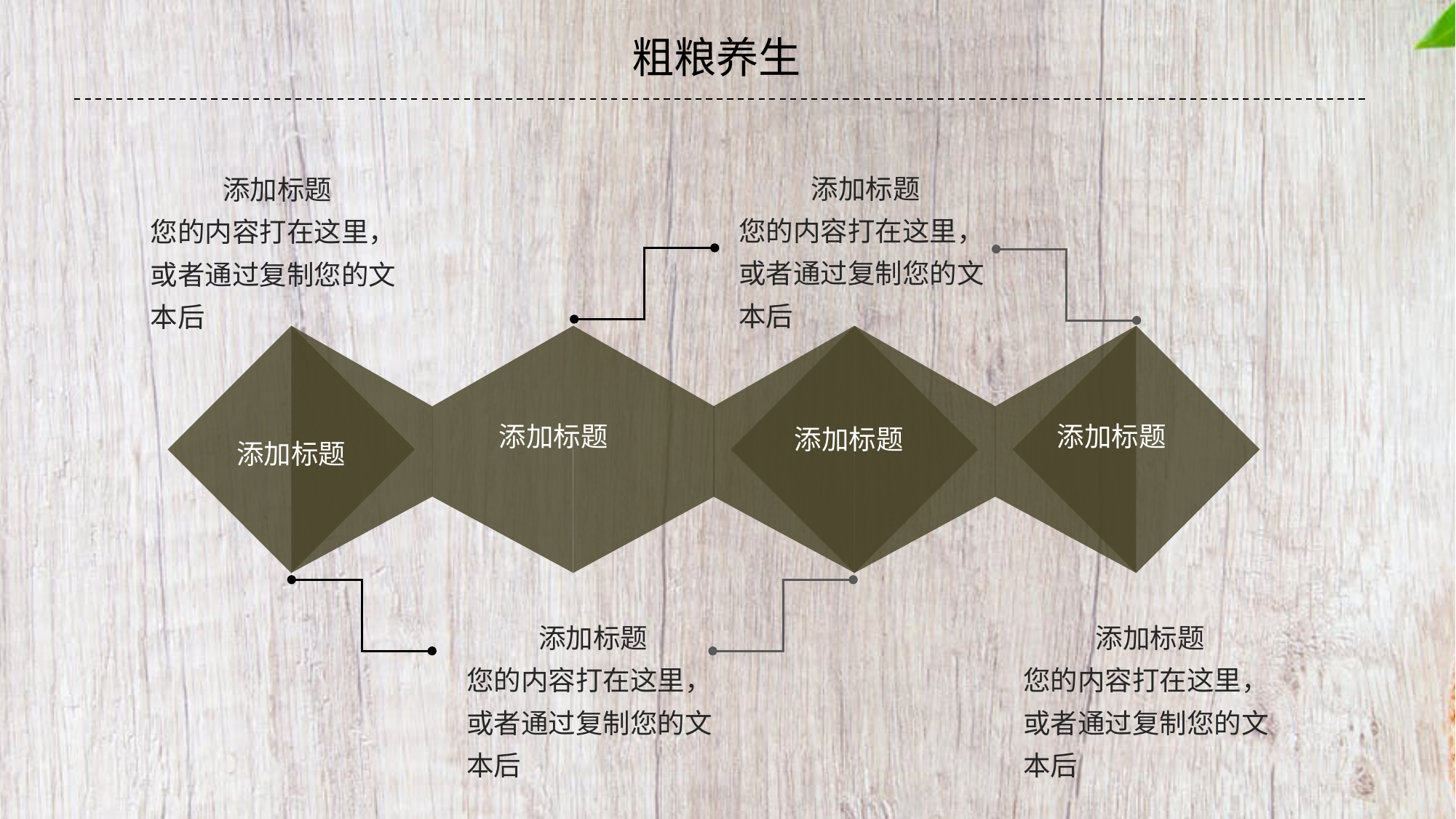

粗粮养生
#
添加标题
您的内容打在这里，或者通过复制您的文本后
添加标题
您的内容打在这里，或者通过复制您的文本后

添加标题
添加标题
添加标题
添加标题
添加标题
您的内容打在这里，或者通过复制您的文本后
添加标题
您的内容打在这里，或者通过复制您的文本后